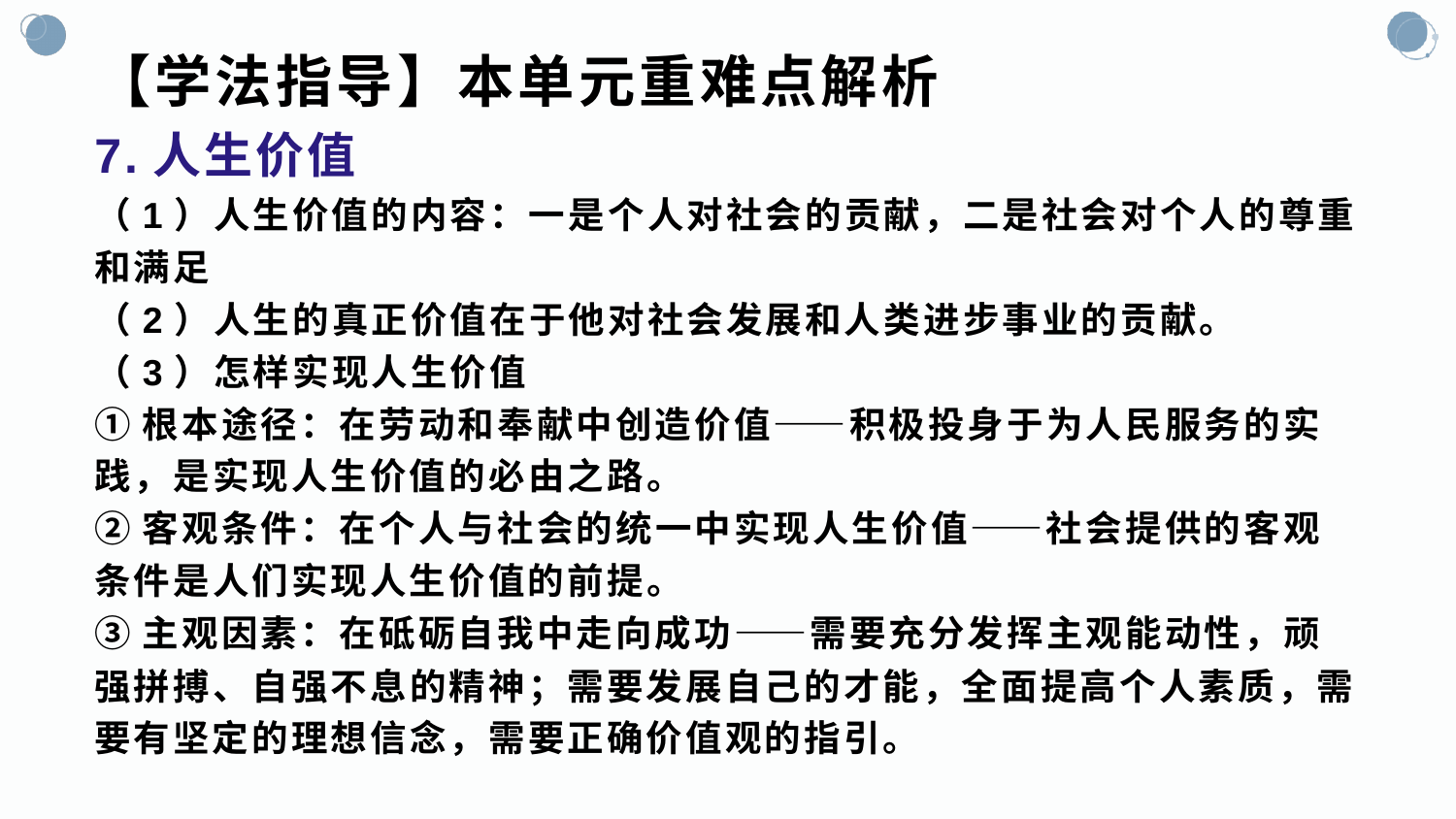

# 【学法指导】本单元重难点解析
7.人生价值
（1）人生价值的内容：一是个人对社会的贡献，二是社会对个人的尊重和满足
（2）人生的真正价值在于他对社会发展和人类进步事业的贡献。
（3）怎样实现人生价值
①根本途径：在劳动和奉献中创造价值——积极投身于为人民服务的实践，是实现人生价值的必由之路。
②客观条件：在个人与社会的统一中实现人生价值——社会提供的客观条件是人们实现人生价值的前提。
③主观因素：在砥砺自我中走向成功——需要充分发挥主观能动性，顽强拼搏、自强不息的精神；需要发展自己的才能，全面提高个人素质，需要有坚定的理想信念，需要正确价值观的指引。